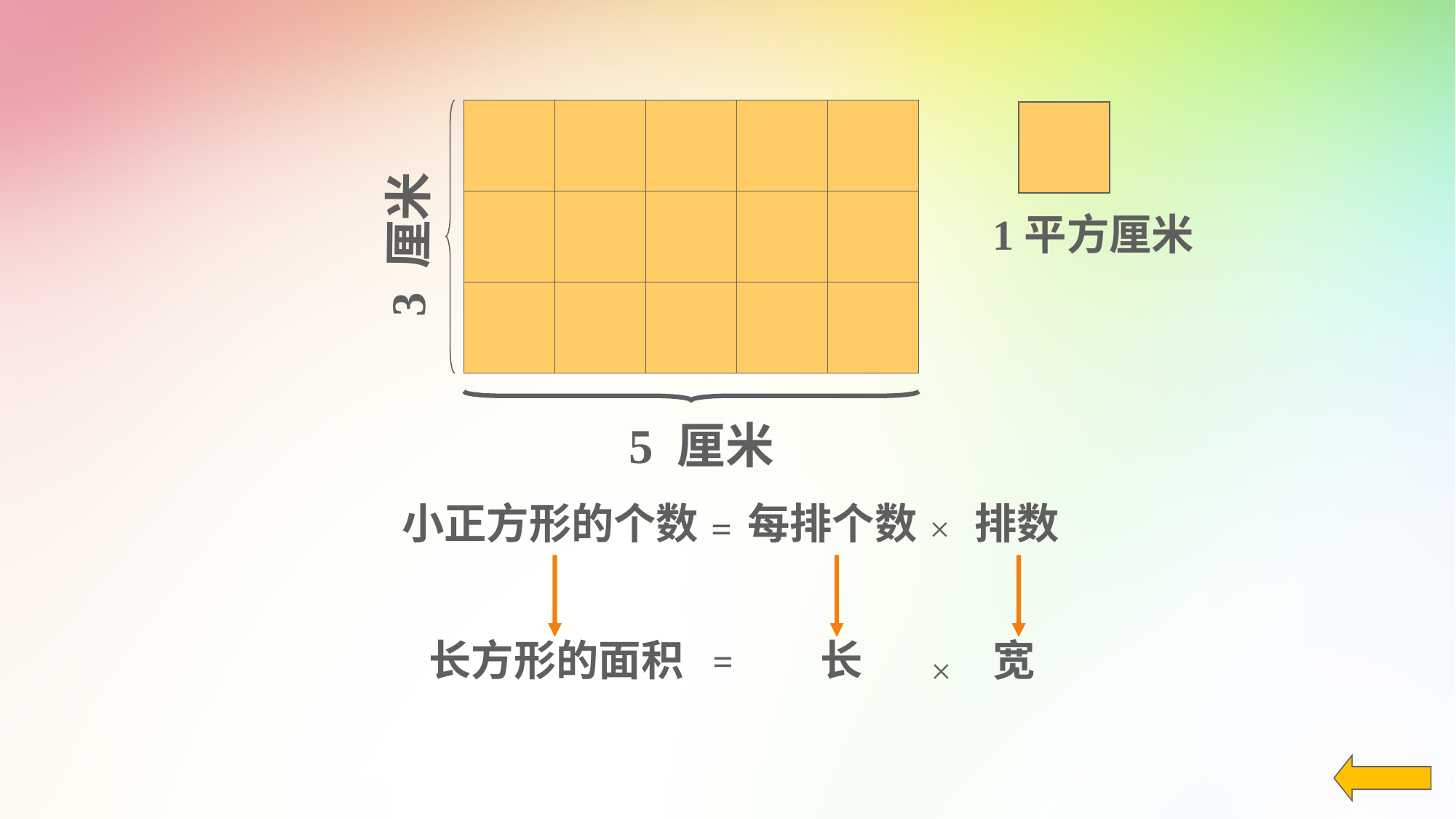

3 厘米

1平方厘米

5 厘米
小正方形的个数
每排个数

长
排数

宽

 =
×

长方形的面积
=
×